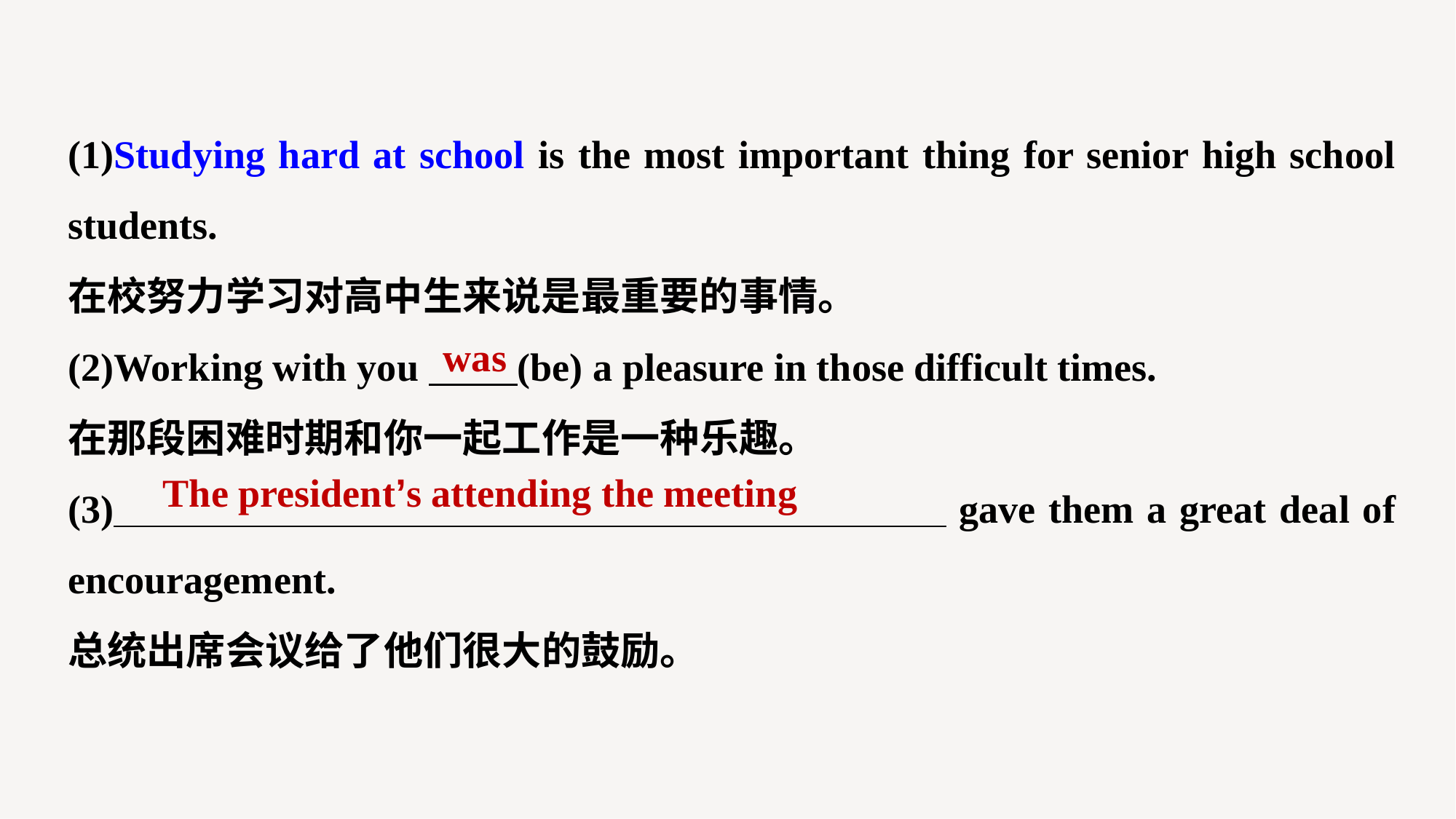

(1)Studying hard at school is the most important thing for senior high school students.
在校努力学习对高中生来说是最重要的事情。
(2)Working with you          (be) a pleasure in those difficult times.
在那段困难时期和你一起工作是一种乐趣。
(3)                                                                 gave them a great deal of encouragement.
总统出席会议给了他们很大的鼓励。
was
The president’s attending the meeting